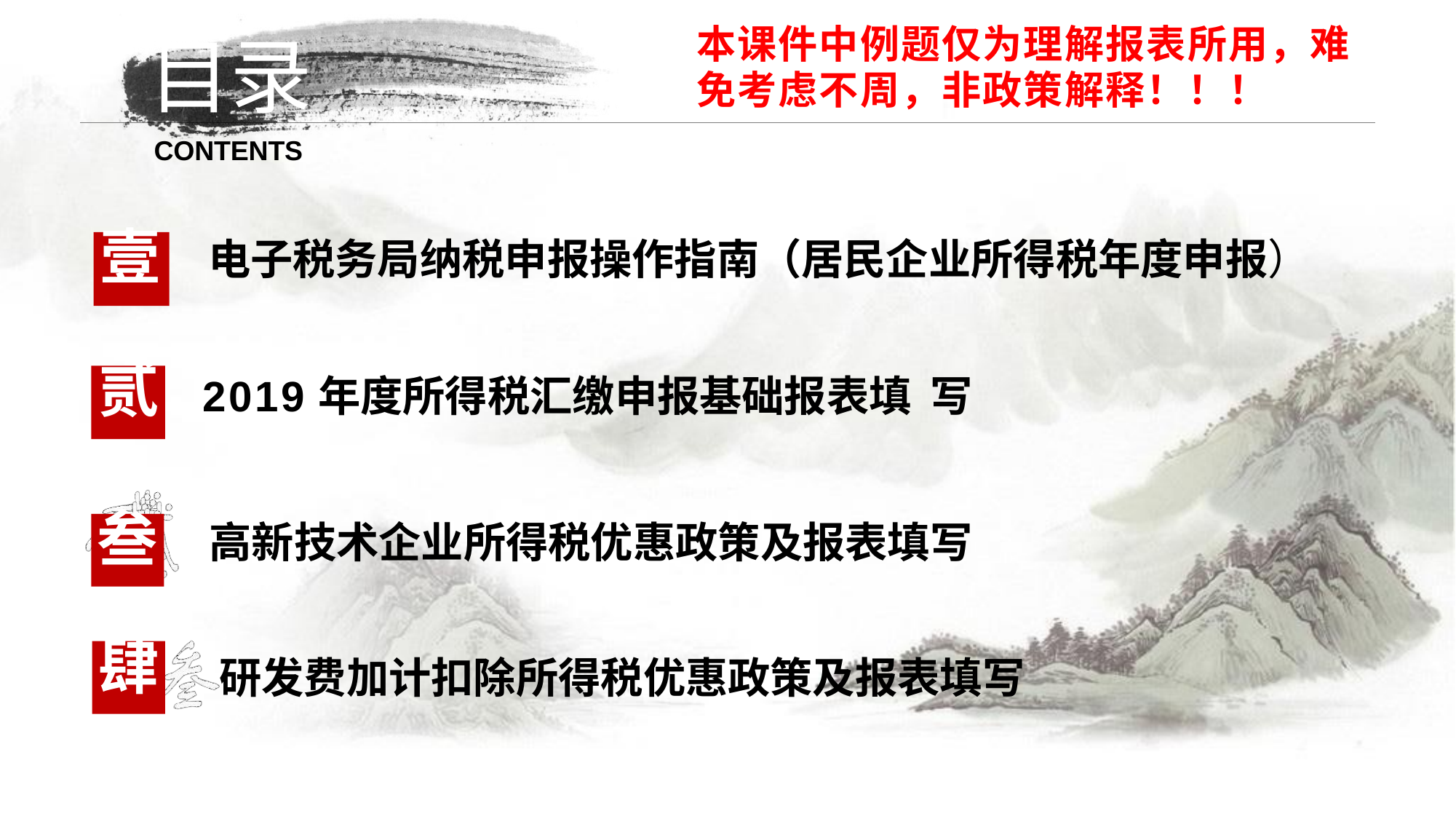

本课件中例题仅为理解报表所用，难免考虑不周，非政策解释！！！
目录

CONTENTS
壹

电子税务局纳税申报操作指南（居民企业所得税年度申报）
贰	2019年度所得税汇缴申报基础报表填  写

叁

高新技术企业所得税优惠政策及报表填写

肆

研发费加计扣除所得税优惠政策及报表填写